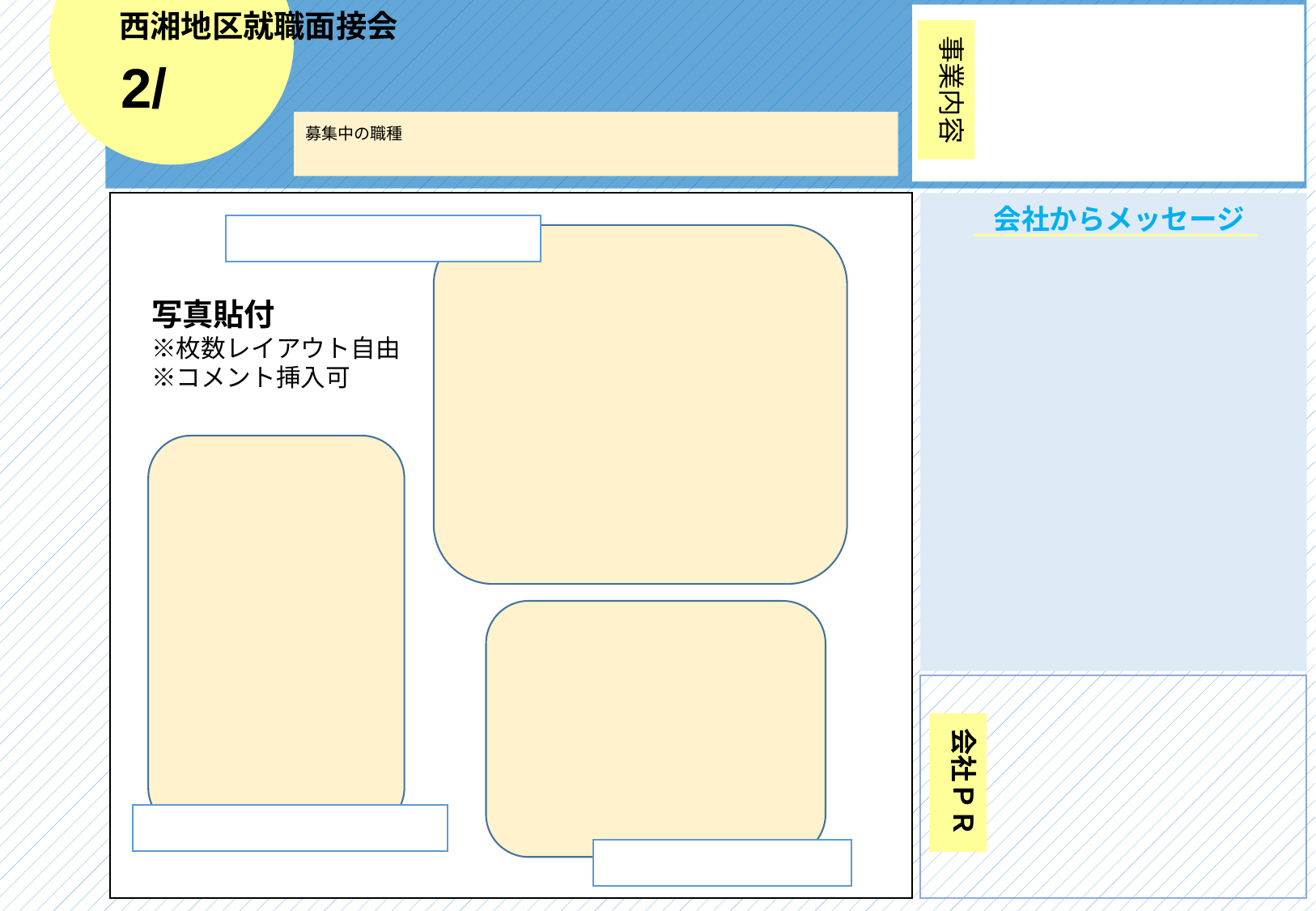

西湘地区就職面接会

事業内容
2/
募集中の職種

会社からメッセージ

写真貼付
※枚数レイアウト自由
※コメント挿入可

会社ＰＲ